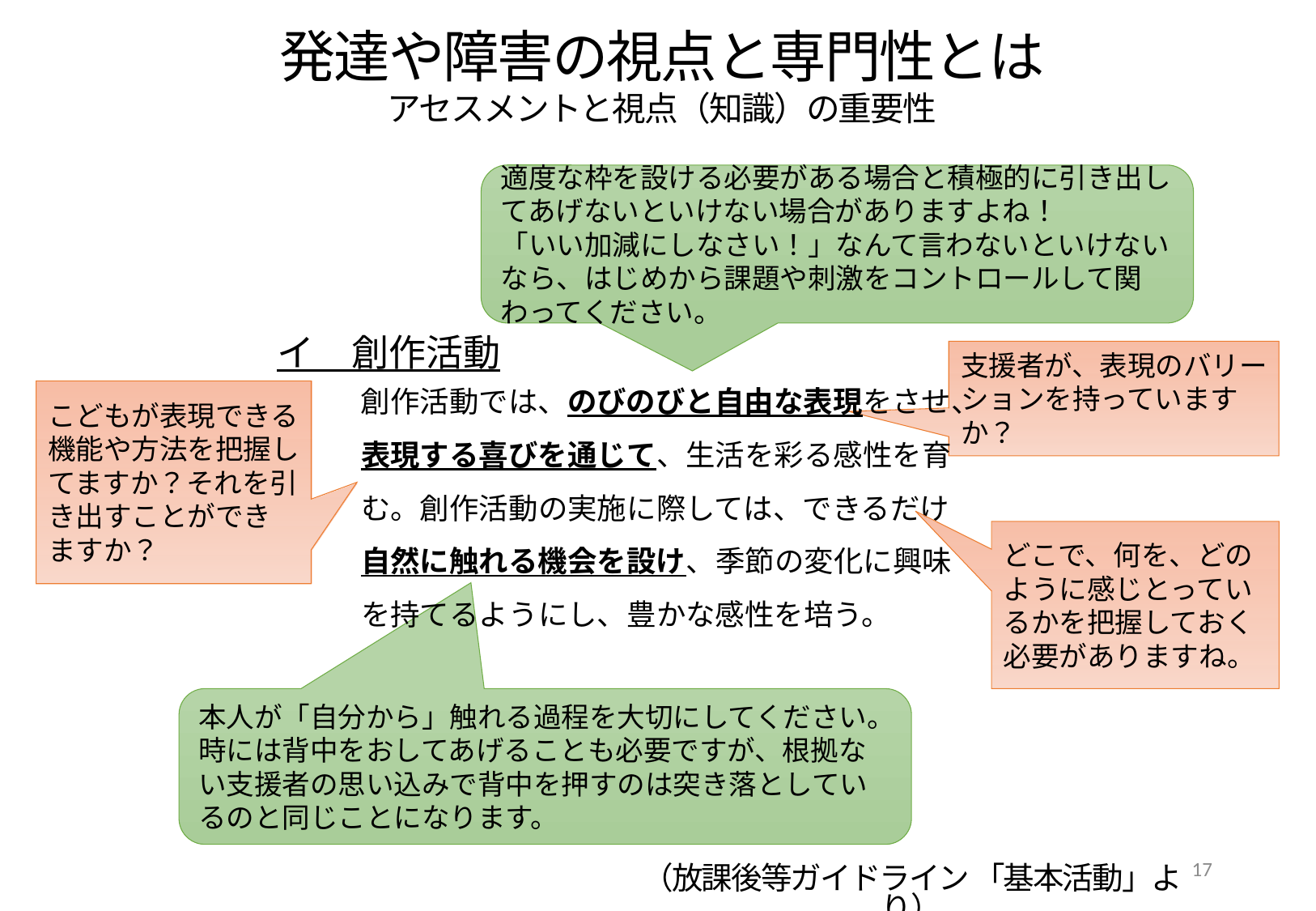

発達や障害の視点と専門性とは
アセスメントと視点（知識）の重要性
適度な枠を設ける必要がある場合と積極的に引き出してあげないといけない場合がありますよね！
「いい加減にしなさい！」なんて言わないといけないなら、はじめから課題や刺激をコントロールして関わってください。
イ　創作活動
創作活動では、のびのびと自由な表現をさせ、表現する喜びを通じて、生活を彩る感性を育む。創作活動の実施に際しては、できるだけ自然に触れる機会を設け、季節の変化に興味を持てるようにし、豊かな感性を培う。
支援者が、表現のバリーションを持っていますか？
こどもが表現できる機能や方法を把握してますか？それを引き出すことができますか？
どこで、何を、どのように感じとっているかを把握しておく必要がありますね。
本人が「自分から」触れる過程を大切にしてください。
時には背中をおしてあげることも必要ですが、根拠ない支援者の思い込みで背中を押すのは突き落としているのと同じことになります。
17
（放課後等ガイドライン 「基本活動」より）